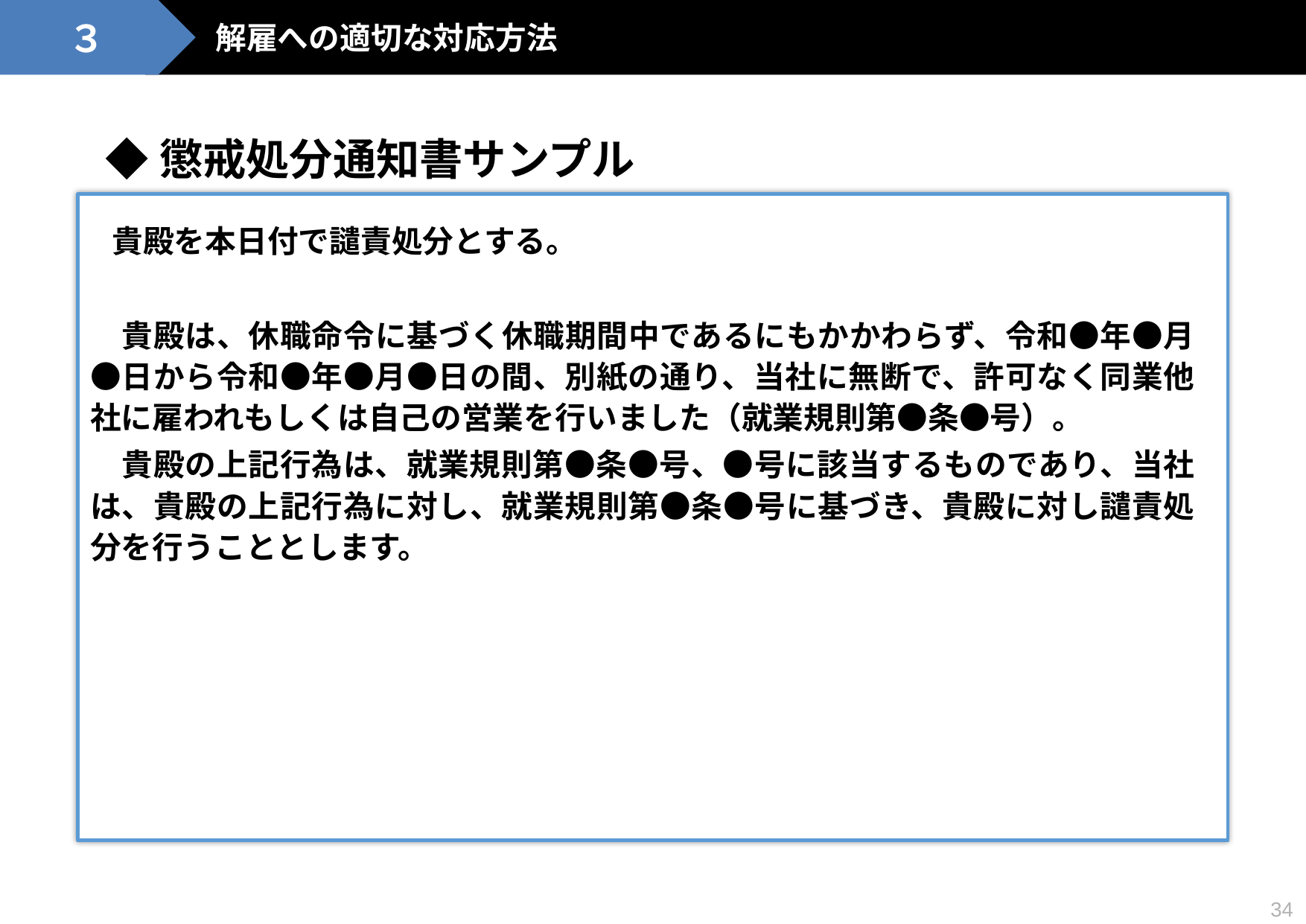

３
解雇への適切な対応方法
◆懲戒処分通知書サンプル

　貴殿を本日付で譴責処分とする。

　貴殿は、休職命令に基づく休職期間中であるにもかかわらず、令和●年●月●日から令和●年●月●日の間、別紙の通り、当社に無断で、許可なく同業他社に雇われもしくは自己の営業を行いました（就業規則第●条●号）。
　貴殿の上記行為は、就業規則第●条●号、●号に該当するものであり、当社は、貴殿の上記行為に対し、就業規則第●条●号に基づき、貴殿に対し譴責処分を行うこととします。

34